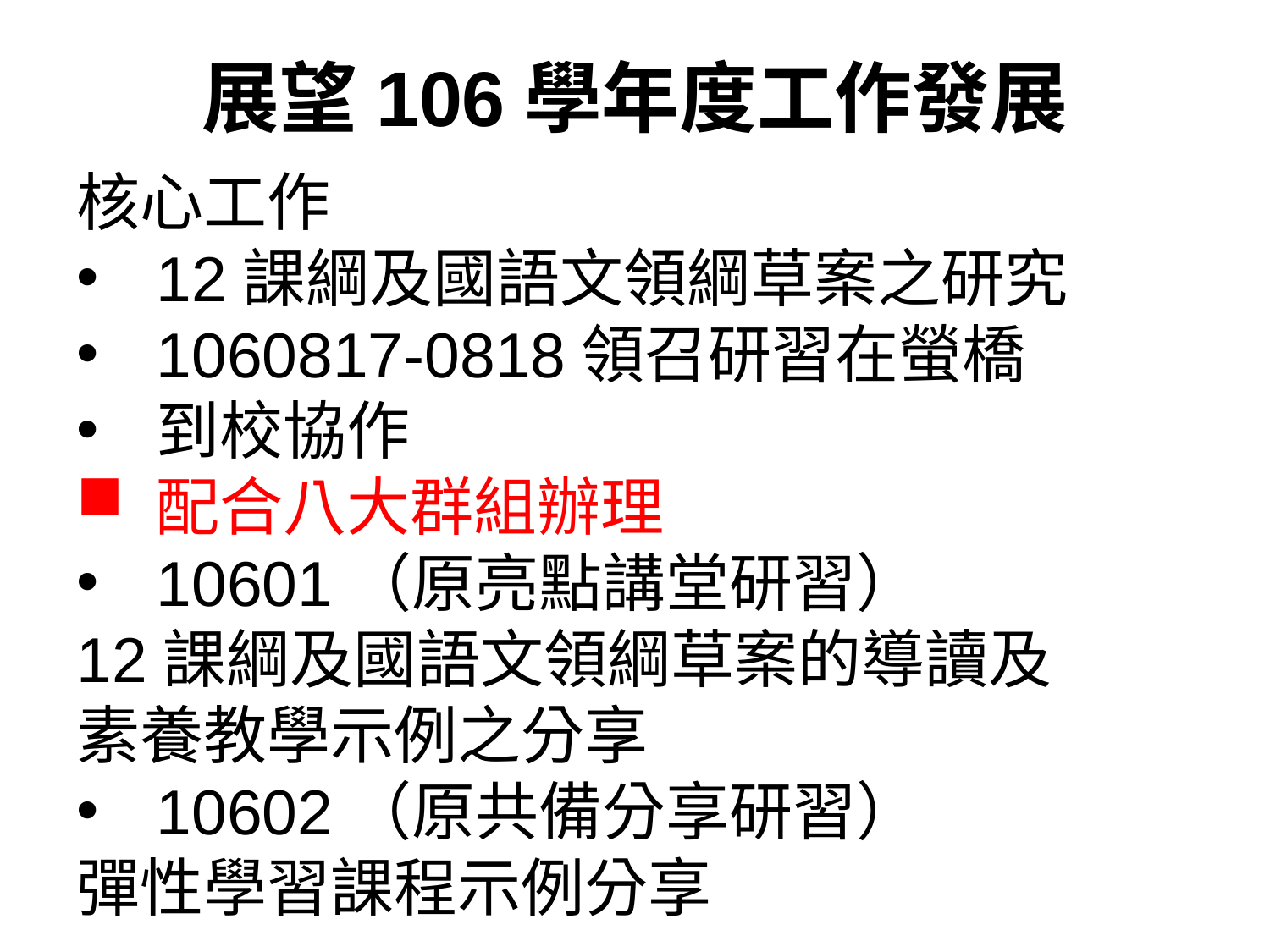

# 展望106學年度工作發展
核心工作
12課綱及國語文領綱草案之研究
1060817-0818領召研習在螢橋
到校協作
配合八大群組辦理
10601（原亮點講堂研習）
12課綱及國語文領綱草案的導讀及素養教學示例之分享
10602（原共備分享研習）
彈性學習課程示例分享